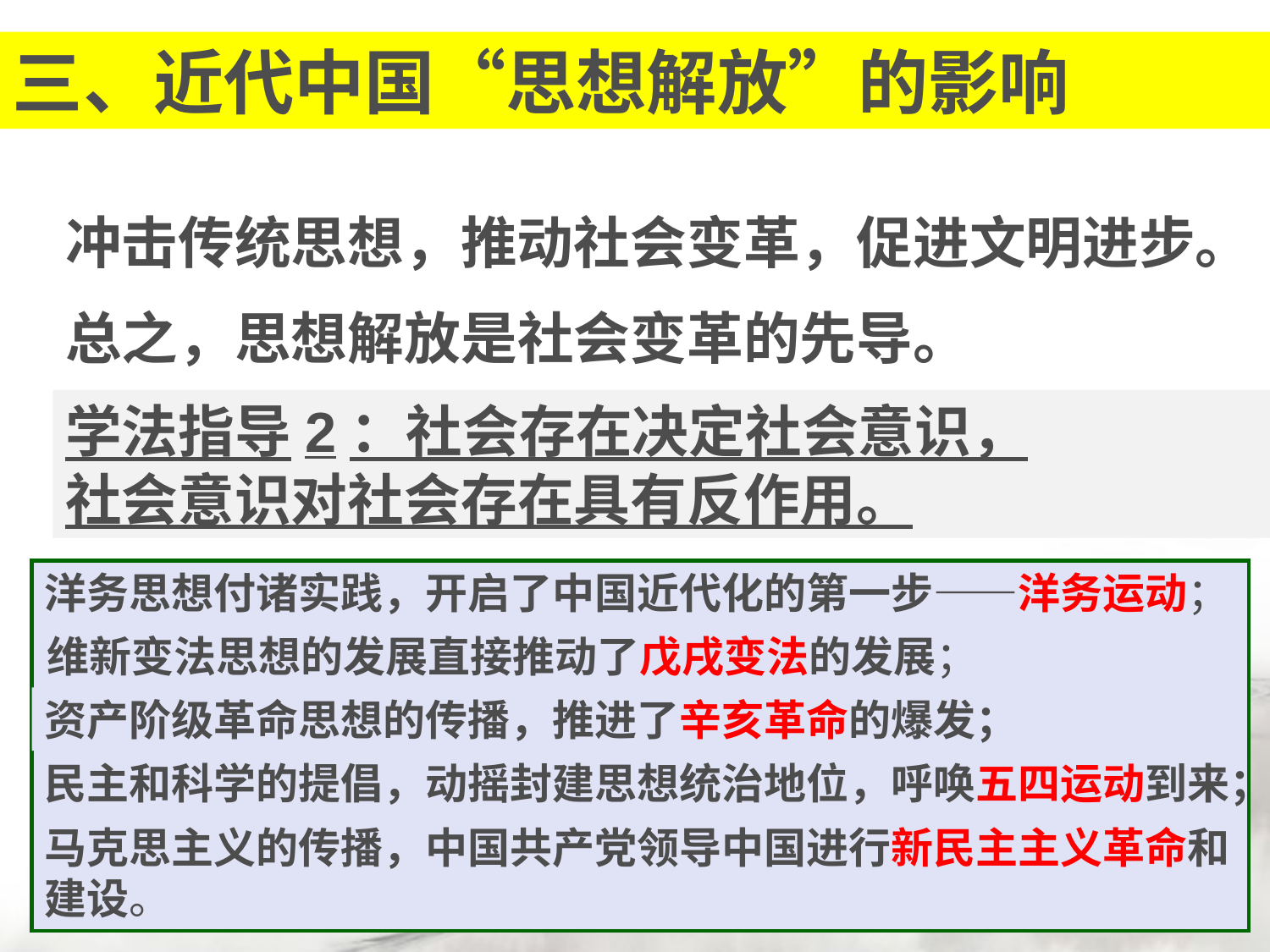

三、近代中国“思想解放”的影响
冲击传统思想，推动社会变革，促进文明进步。
总之，思想解放是社会变革的先导。

学法指导2：社会存在决定社会意识，
社会意识对社会存在具有反作用。

洋务思想付诸实践，开启了中国近代化的第一步——洋务运动；
维新变法思想的发展直接推动了戊戌变法的发展；
资产阶级革命思想的传播，推进了辛亥革命的爆发；
民主和科学的提倡，动摇封建思想统治地位，呼唤五四运动到来；
马克思主义的传播，中国共产党领导中国进行新民主主义革命和建设。